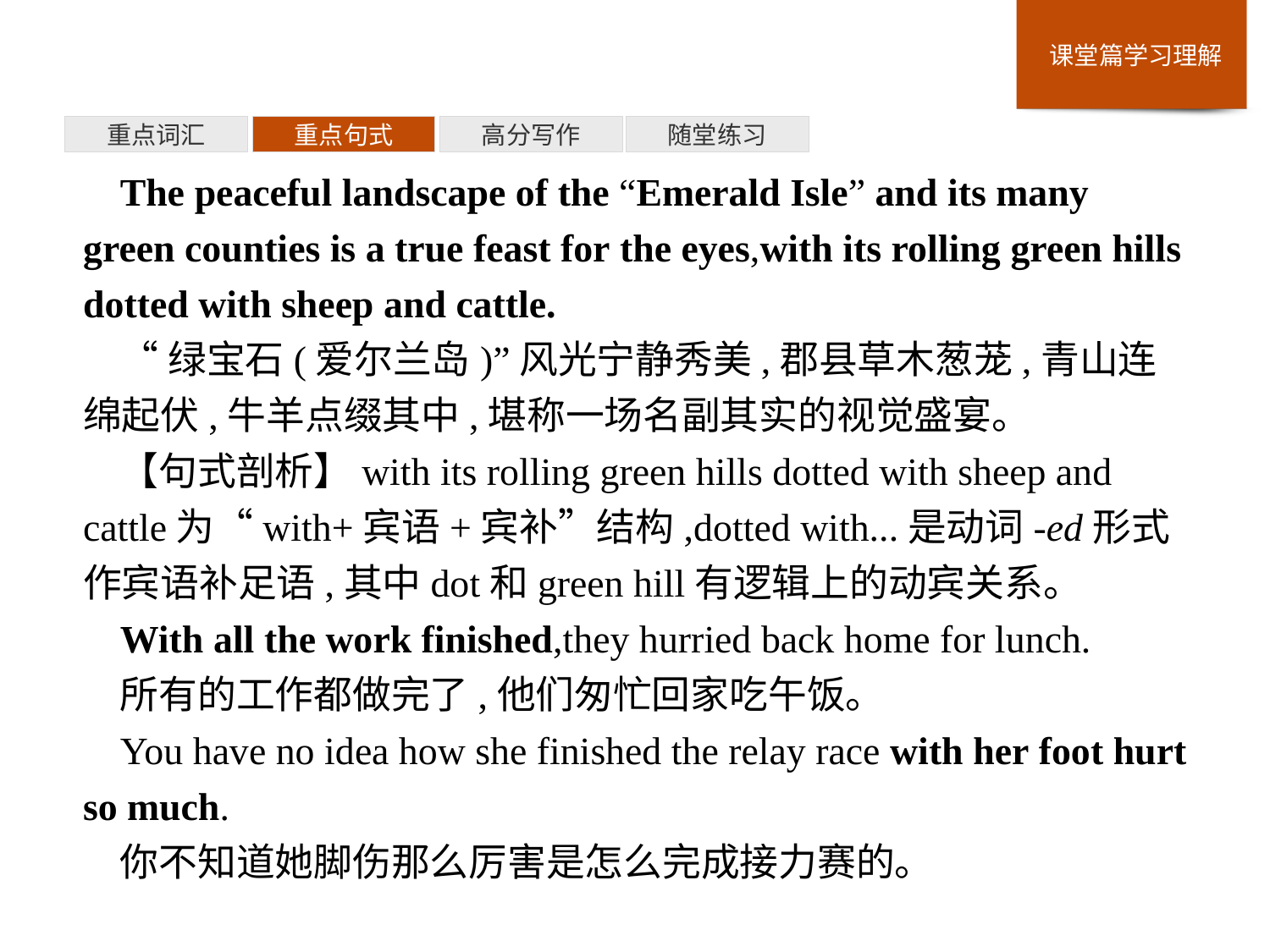

重点词汇
重点句式
高分写作
随堂练习
The peaceful landscape of the “Emerald Isle” and its many green counties is a true feast for the eyes,with its rolling green hills dotted with sheep and cattle.
“绿宝石(爱尔兰岛)”风光宁静秀美,郡县草木葱茏,青山连绵起伏,牛羊点缀其中,堪称一场名副其实的视觉盛宴。
【句式剖析】with its rolling green hills dotted with sheep and cattle为“with+宾语+宾补”结构,dotted with...是动词-ed形式作宾语补足语,其中dot和green hill有逻辑上的动宾关系。
With all the work finished,they hurried back home for lunch.
所有的工作都做完了,他们匆忙回家吃午饭。
You have no idea how she finished the relay race with her foot hurt so much.
你不知道她脚伤那么厉害是怎么完成接力赛的。